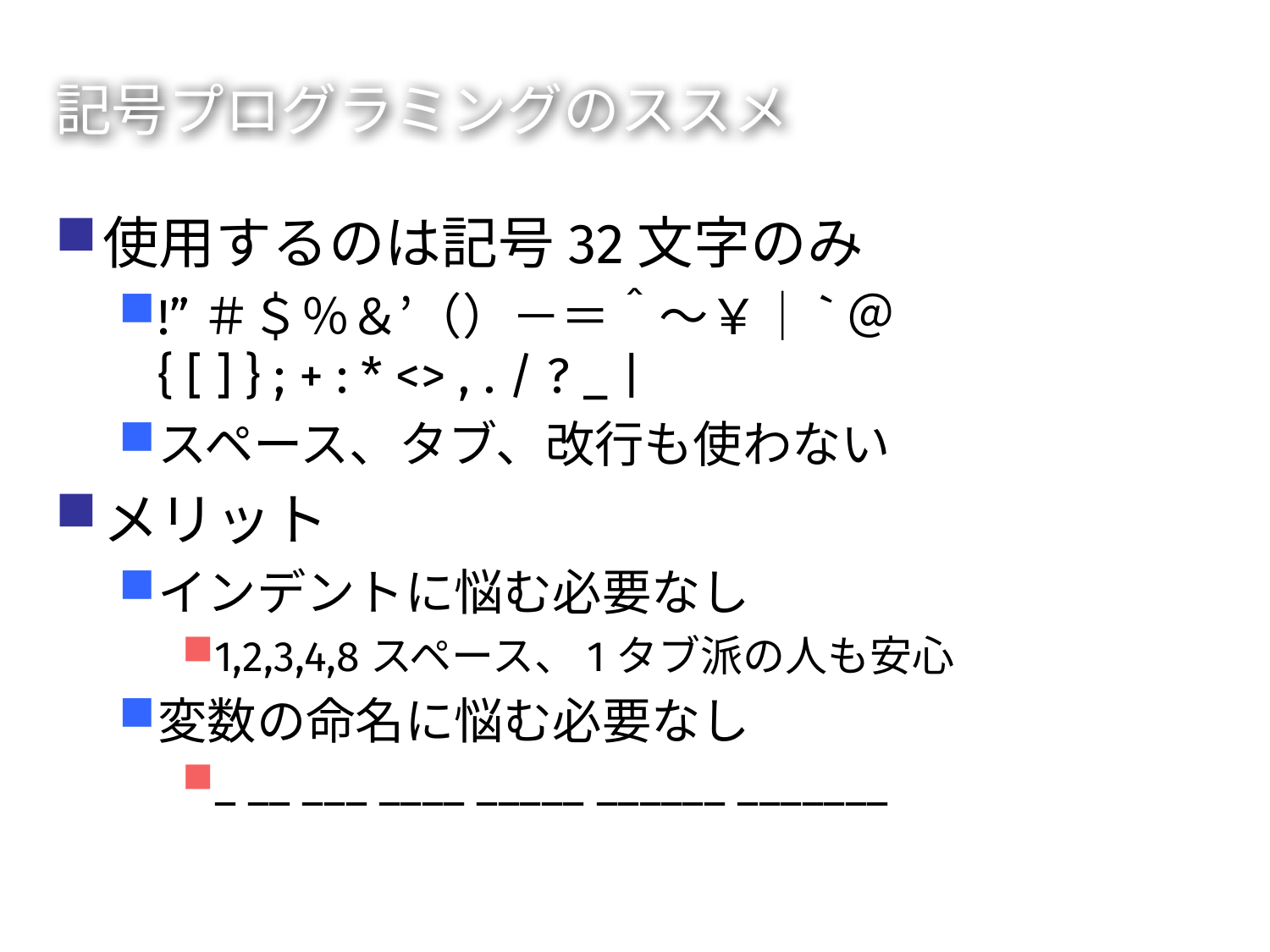

記号プログラミングのススメ
使用するのは記号32文字のみ
!”＃＄％＆’（）－＝＾～￥｜`＠
{ [ ] } ; + : * <> , . / ? _ |
スペース、タブ、改行も使わない
メリット
インデントに悩む必要なし
1,2,3,4,8スペース、1タブ派の人も安心
変数の命名に悩む必要なし
_ __ ___ ____ _____ ______ _______